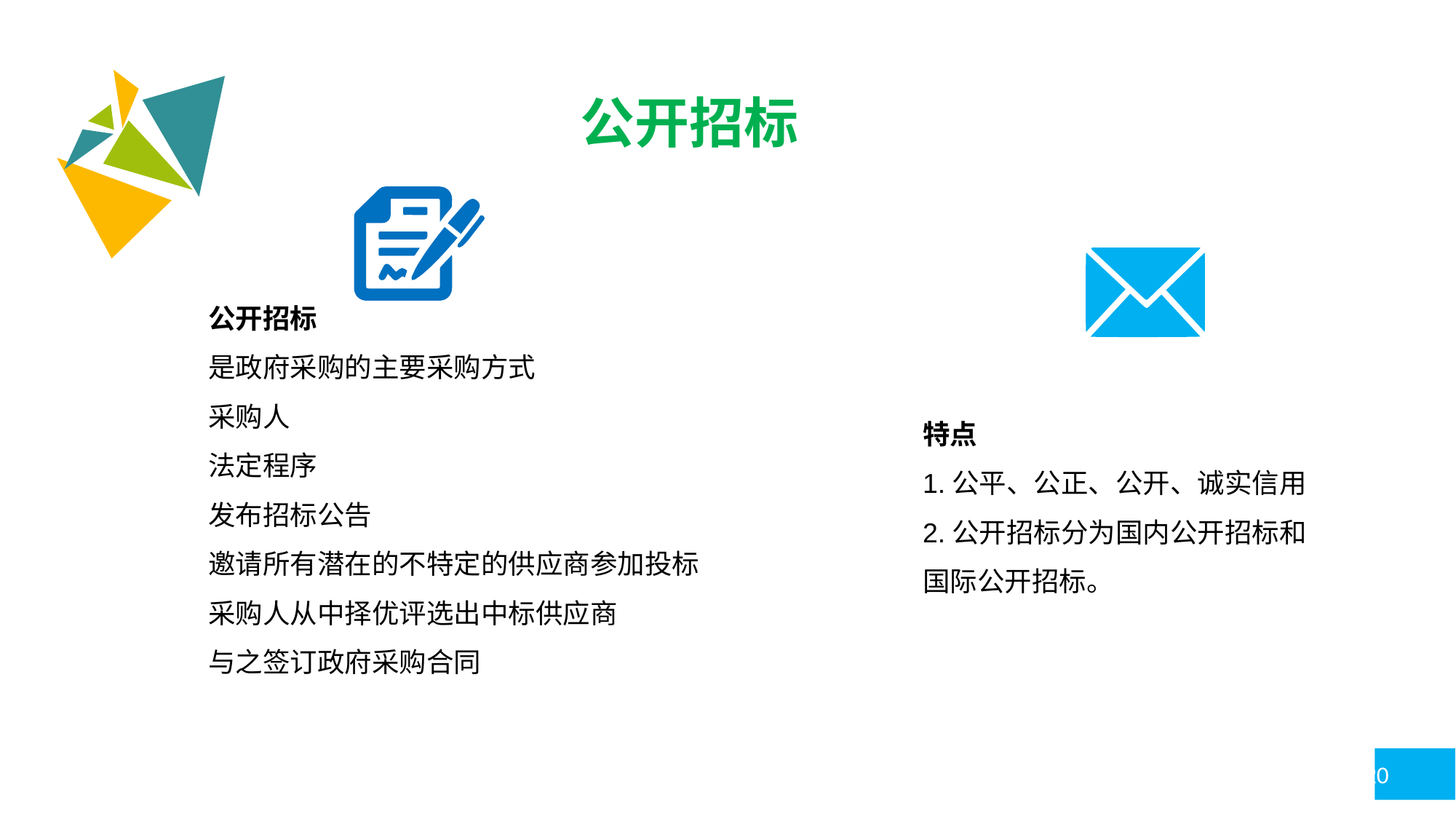

公开招标

公开招标
是政府采购的主要采购方式
采购人
法定程序
发布招标公告
邀请所有潜在的不特定的供应商参加投标
采购人从中择优评选出中标供应商
与之签订政府采购合同

特点
1.公平、公正、公开、诚实信用
2.公开招标分为国内公开招标和国际公开招标。